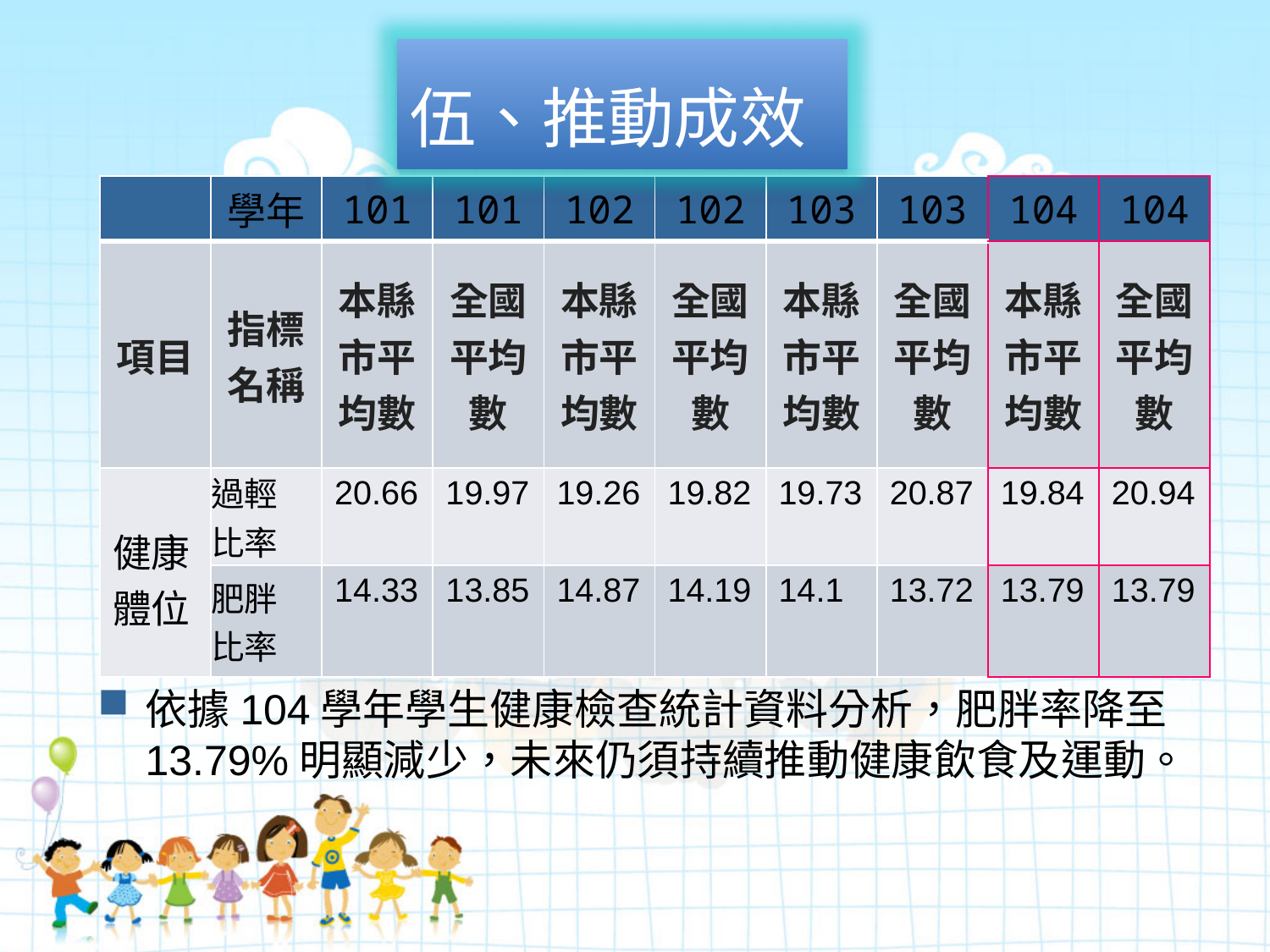

伍、推動成效
|  | 學年 | 101 | 101 | 102 | 102 | 103 | 103 | 104 | 104 |
| --- | --- | --- | --- | --- | --- | --- | --- | --- | --- |
| 項目 | 指標 名稱 | 本縣市平均數 | 全國平均數 | 本縣市平均數 | 全國平均數 | 本縣市平均數 | 全國平均數 | 本縣市平均數 | 全國平均數 |
| 健康體位 | 過輕 比率 | 20.66 | 19.97 | 19.26 | 19.82 | 19.73 | 20.87 | 19.84 | 20.94 |
|  | 肥胖 比率 | 14.33 | 13.85 | 14.87 | 14.19 | 14.1 | 13.72 | 13.79 | 13.79 |
依據104學年學生健康檢查統計資料分析，肥胖率降至13.79%明顯減少，未來仍須持續推動健康飲食及運動。